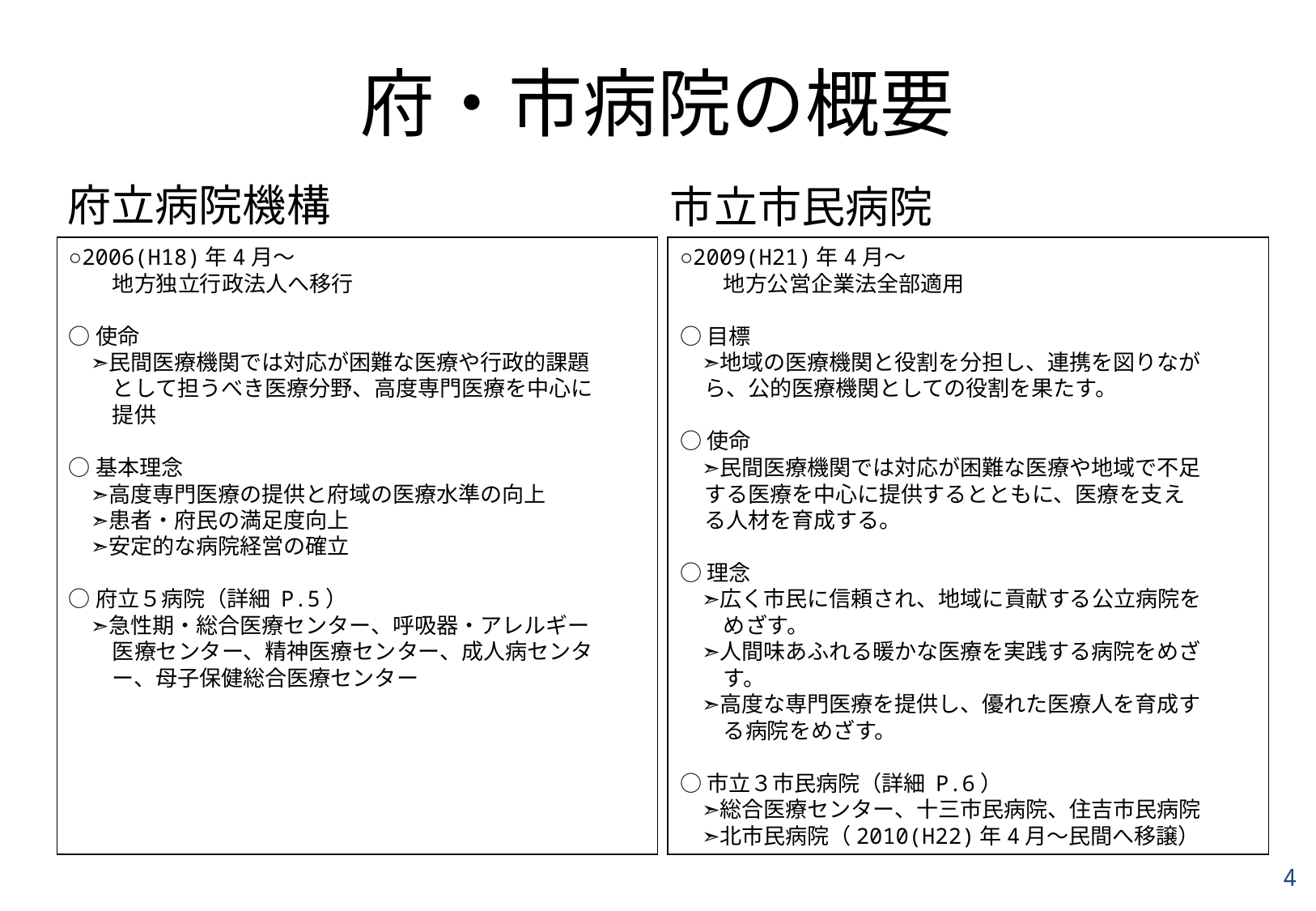

# 府・市病院の概要
府立病院機構
市立市民病院
○2006(H18)年4月～
　　地方独立行政法人へ移行

○使命
　➣民間医療機関では対応が困難な医療や行政的課題
　　として担うべき医療分野、高度専門医療を中心に
　　提供

○基本理念
　➣高度専門医療の提供と府域の医療水準の向上
　➣患者・府民の満足度向上
　➣安定的な病院経営の確立

○府立５病院（詳細 P.5）
　➣急性期・総合医療センター、呼吸器・アレルギー
　　医療センター、精神医療センター、成人病センタ
　　ー、母子保健総合医療センター

○2009(H21)年4月～
　　地方公営企業法全部適用

○目標
　➣地域の医療機関と役割を分担し、連携を図りなが
    ら、公的医療機関としての役割を果たす。

○使命
　➣民間医療機関では対応が困難な医療や地域で不足
    する医療を中心に提供するとともに、医療を支え
    る人材を育成する。

○理念
　➣広く市民に信頼され、地域に貢献する公立病院を
　　めざす。
　➣人間味あふれる暖かな医療を実践する病院をめざ
　　す。
　➣高度な専門医療を提供し、優れた医療人を育成す
　　る病院をめざす。

○市立３市民病院（詳細 P.6）
　➣総合医療センター、十三市民病院、住吉市民病院
　➣北市民病院（2010(H22)年4月～民間へ移譲）
4